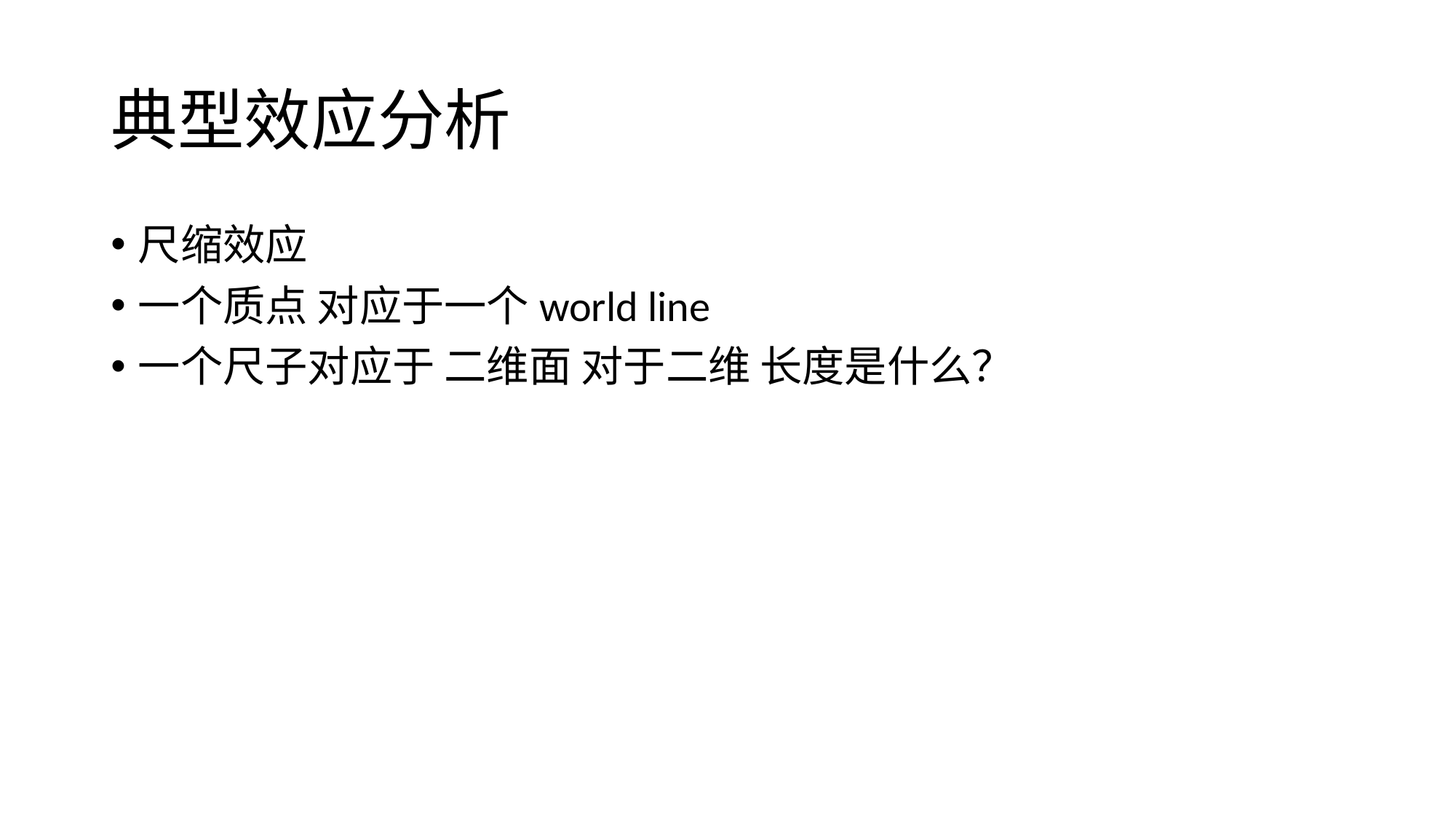

# 典型效应分析
尺缩效应
一个质点 对应于一个world line
一个尺子对应于 二维面 对于二维 长度是什么？